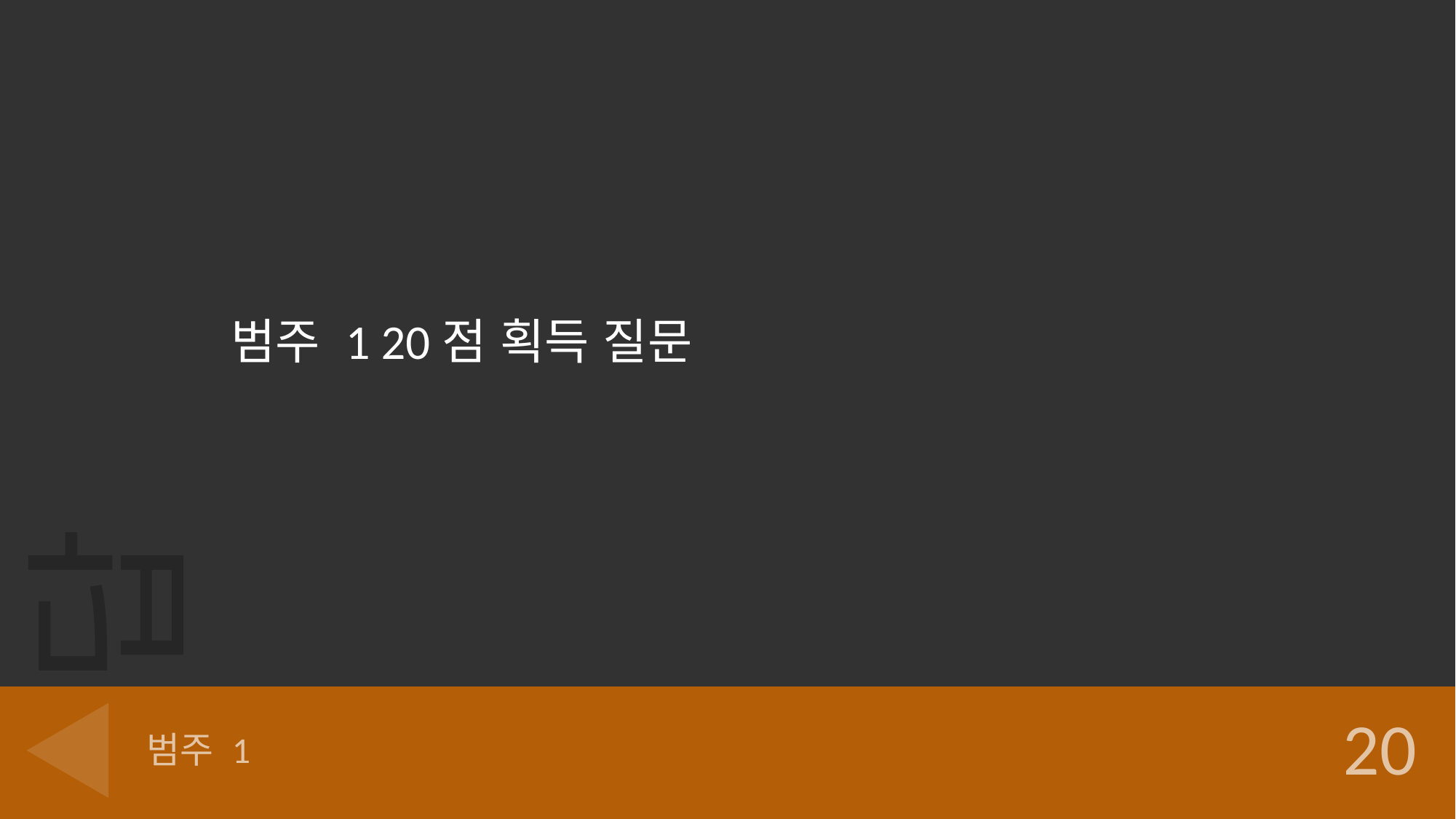

범주 1 20점 획득 질문
# 범주 1
20